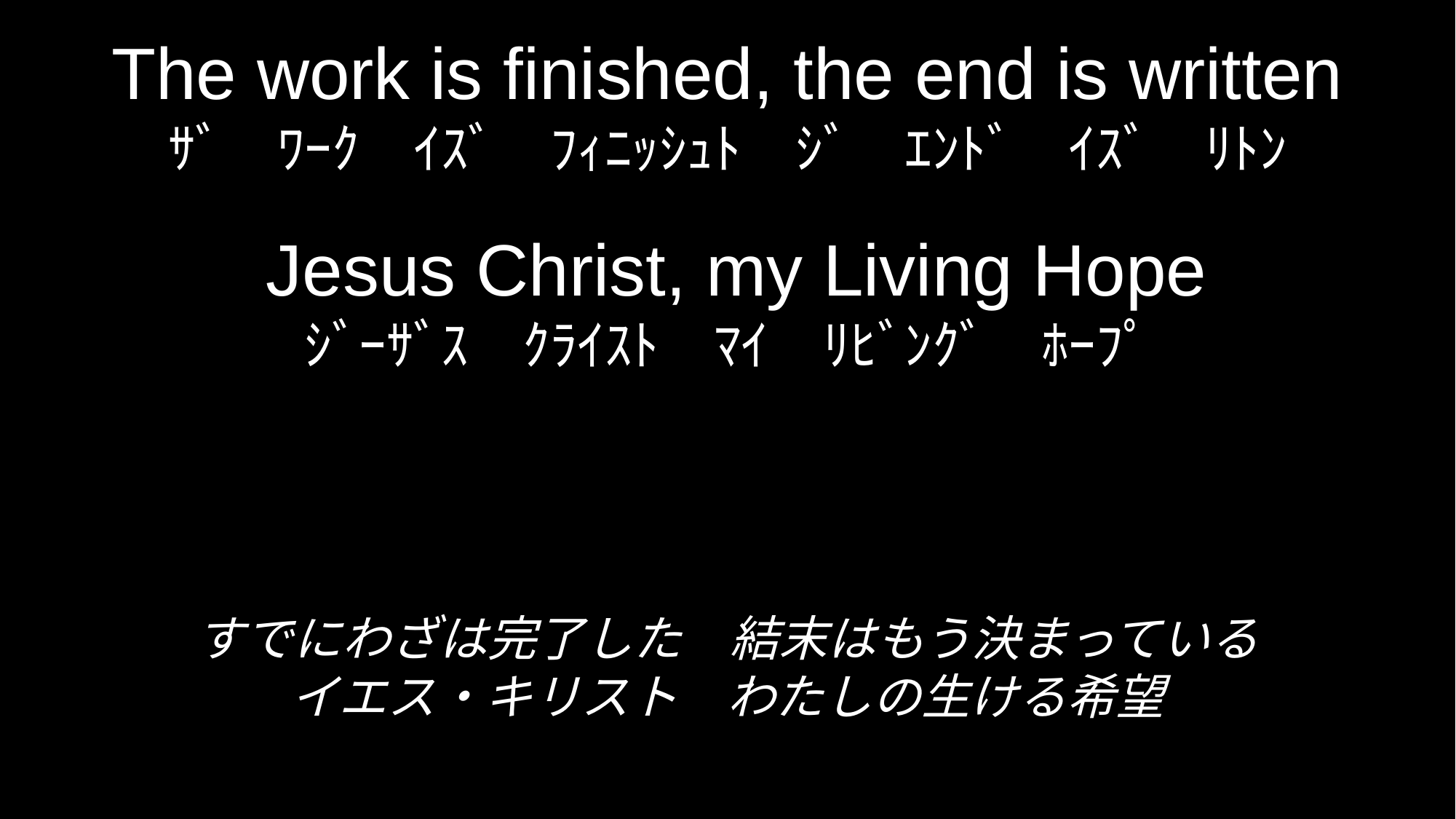

The work is finished, the end is written
ｻﾞ　ﾜｰｸ　ｲｽﾞ　ﾌｨﾆｯｼｭﾄ　ｼﾞ　ｴﾝﾄﾞ　ｲｽﾞ　ﾘﾄﾝ

 Jesus Christ, my Living Hope
ｼﾞｰｻﾞｽ　ｸﾗｲｽﾄ　ﾏｲ　ﾘﾋﾞﾝｸﾞ　ﾎｰﾌﾟ

すでにわざは完了した　結末はもう決まっている
イエス・キリスト　わたしの生ける希望